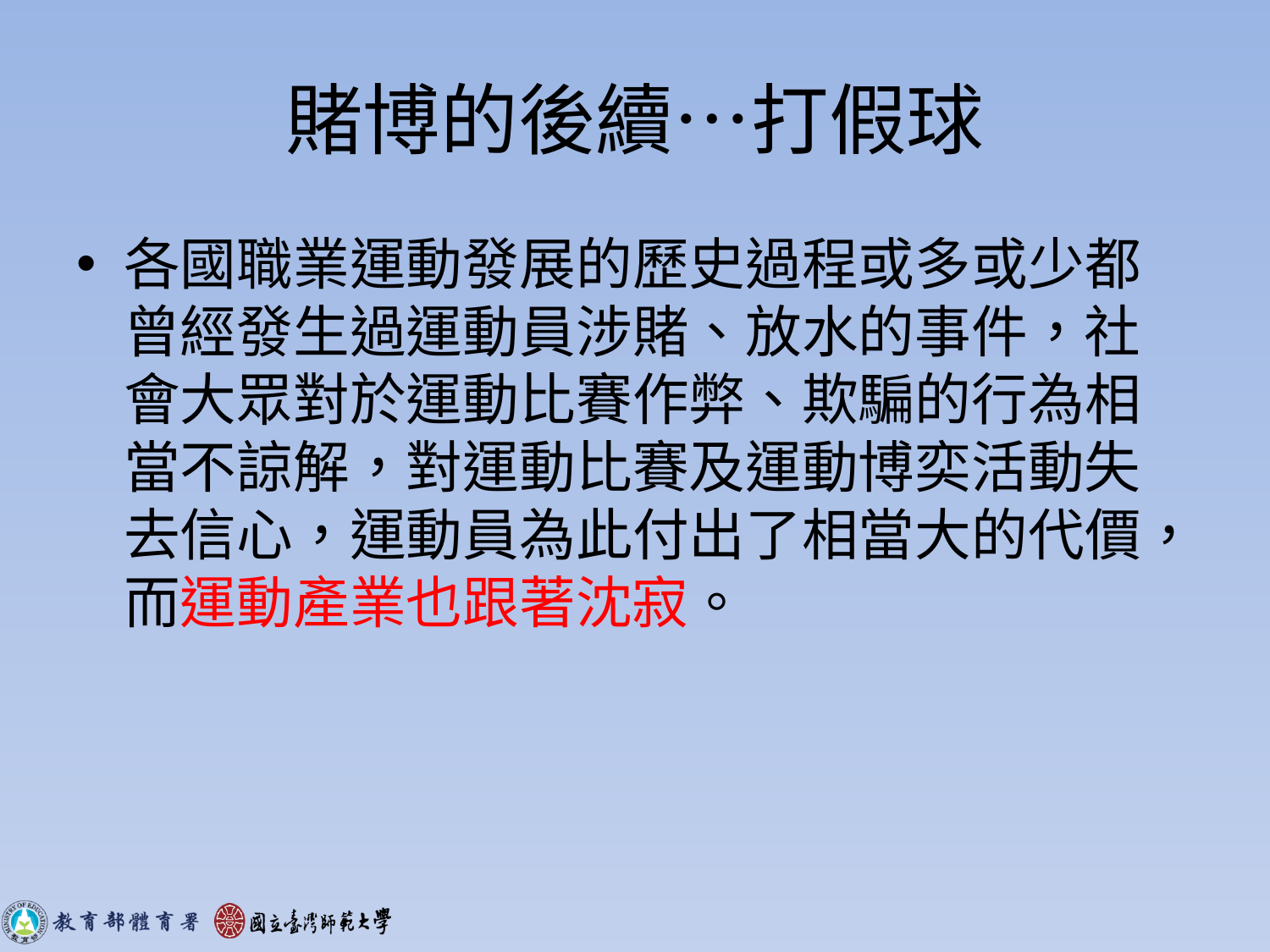

# 賭博的後續…打假球
各國職業運動發展的歷史過程或多或少都曾經發生過運動員涉賭、放水的事件，社會大眾對於運動比賽作弊、欺騙的行為相當不諒解，對運動比賽及運動博奕活動失去信心，運動員為此付出了相當大的代價，而運動產業也跟著沈寂。